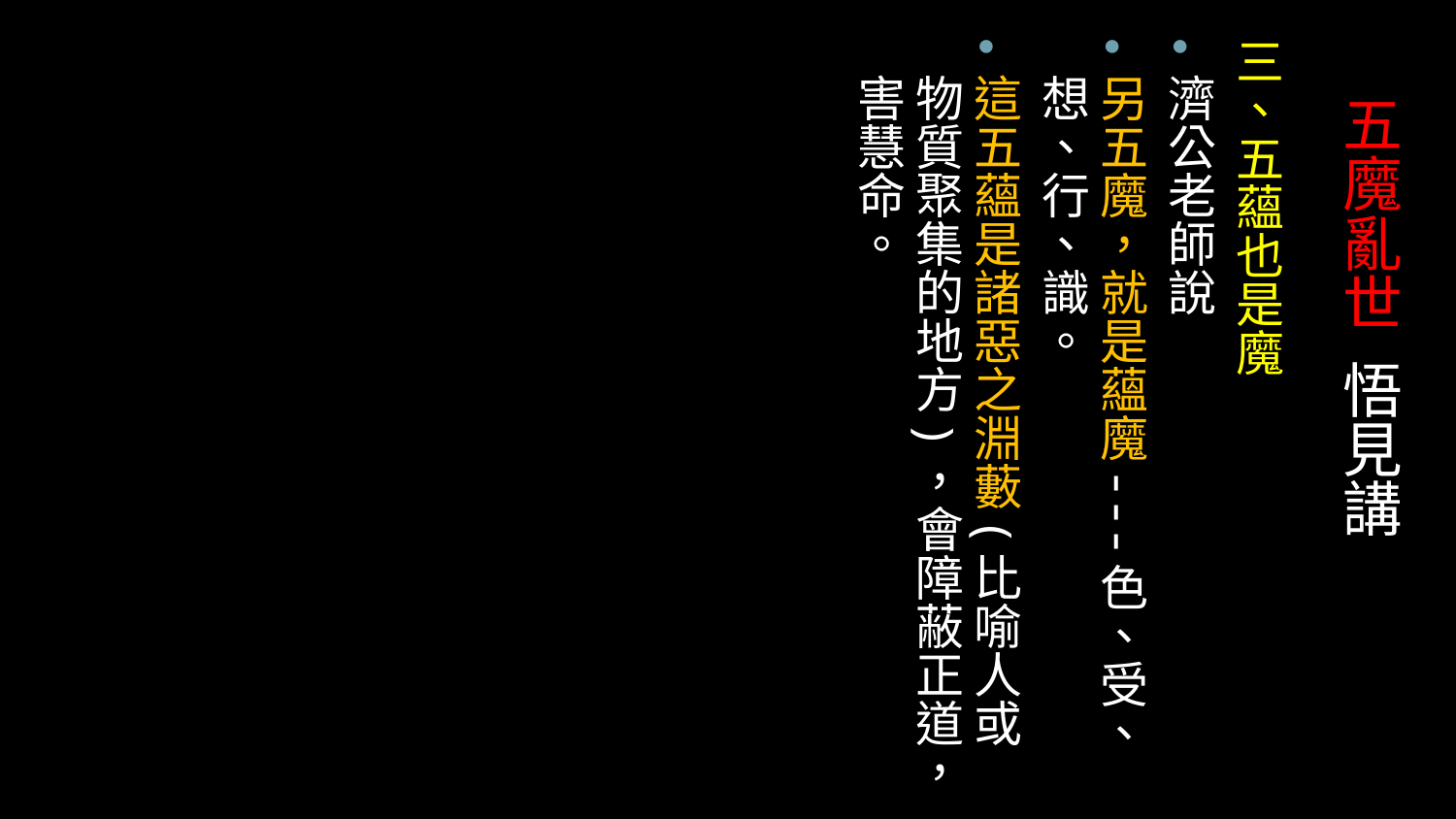

三、五蘊也是魔
濟公老師說
另五魔，就是蘊魔---色、受、想、行、識。
這五蘊是諸惡之淵藪(比喻人或物質聚集的地方)，會障蔽正道，害慧命。

# 五魔亂世  悟見講